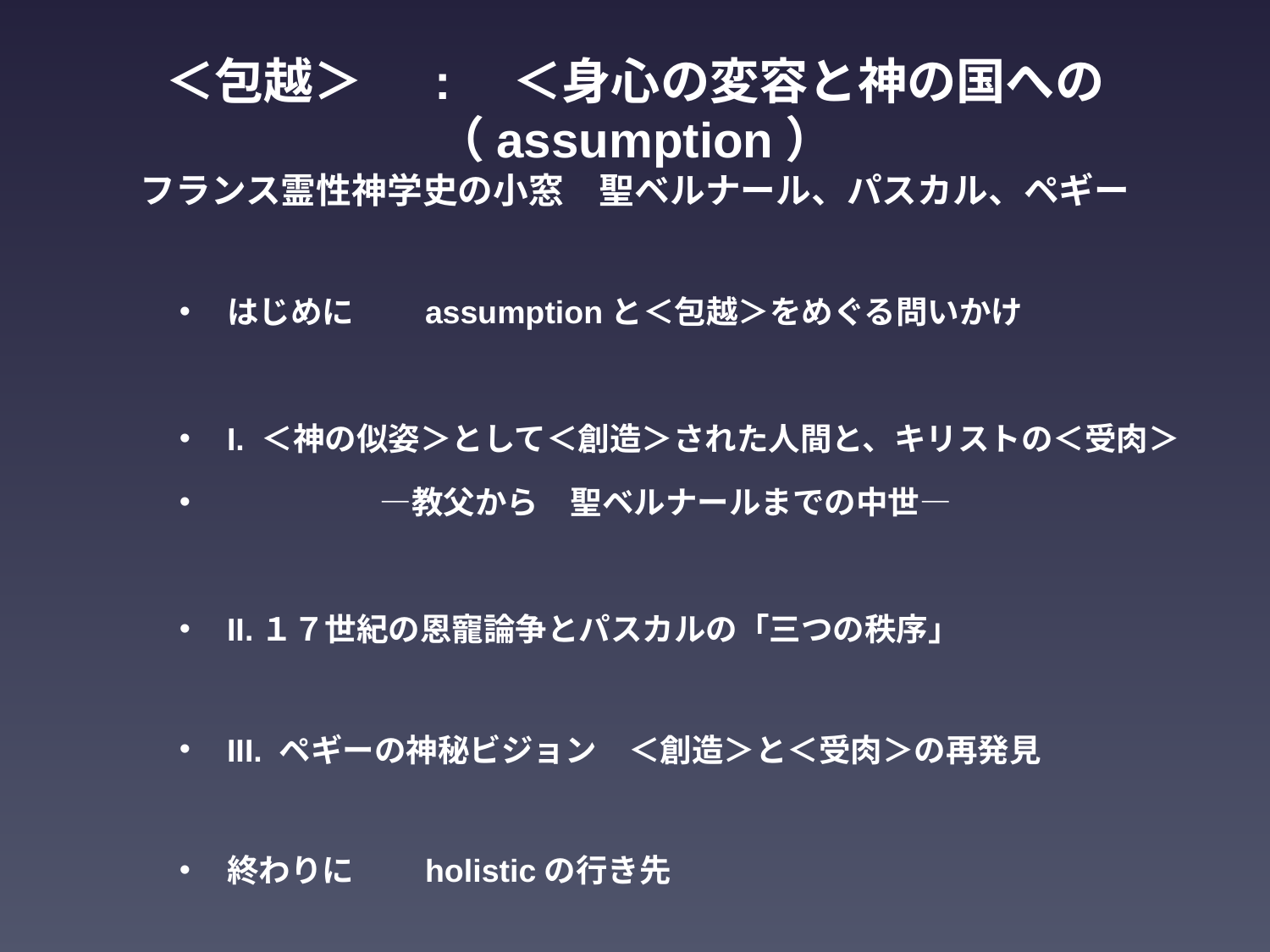

# ＜包越＞　 :　＜身心の変容と神の国への（assumption） フランス霊性神学史の小窓　聖ベルナール、パスカル、ペギー
はじめに　　assumptionと＜包越＞をめぐる問いかけ

I. ＜神の似姿＞として＜創造＞された人間と、キリストの＜受肉＞
　　　        —教父から　聖ベルナールまでの中世—

II.１７世紀の恩寵論争とパスカルの「三つの秩序」
III. ペギーの神秘ビジョン　＜創造＞と＜受肉＞の再発見
終わりに　　holisticの行き先